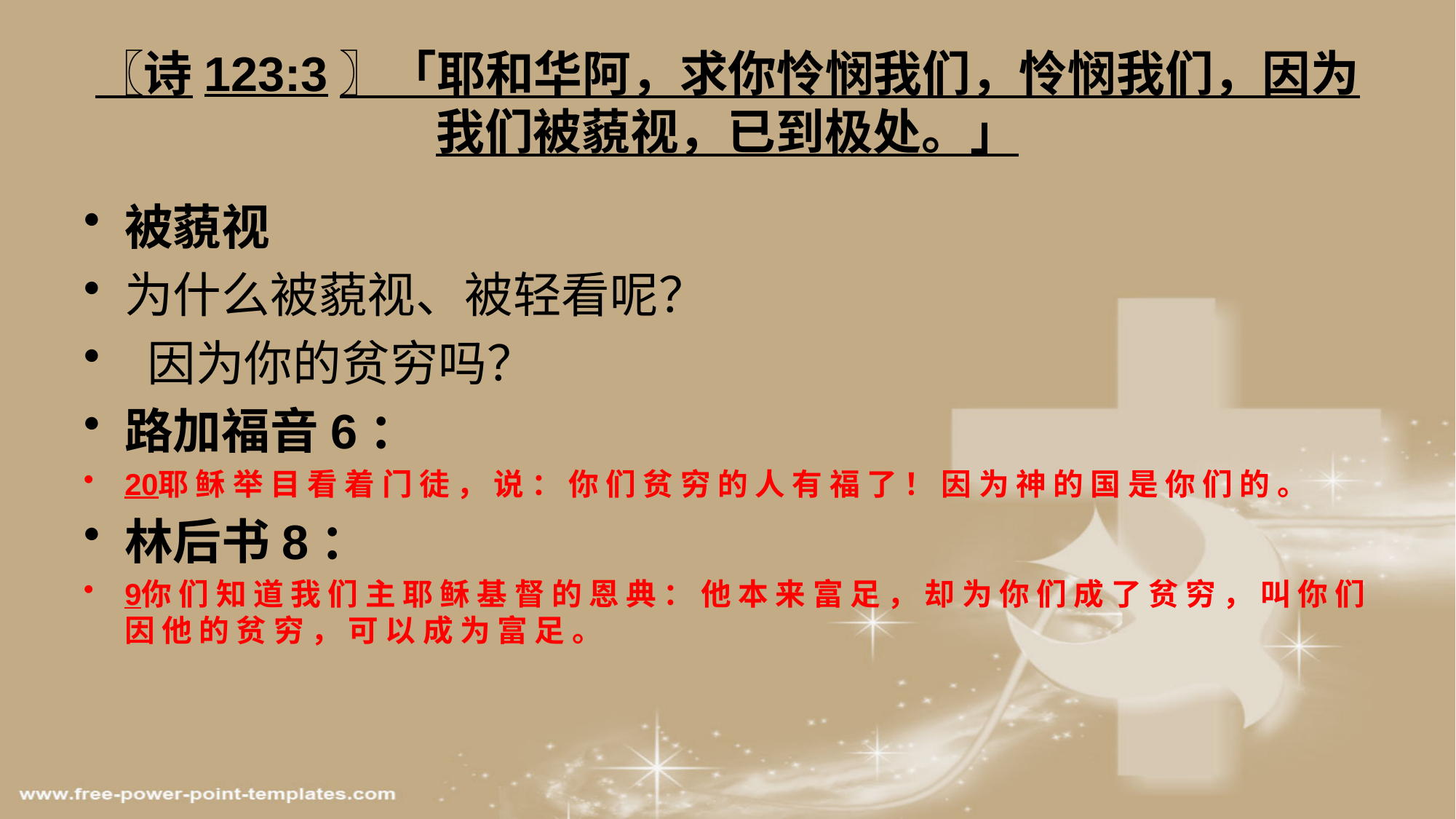

# 〖诗123:3〗「耶和华阿，求你怜悯我们，怜悯我们，因为我们被藐视，已到极处。」
被藐视
为什么被藐视、被轻看呢？
 因为你的贫穷吗？
路加福音6：
20耶 稣 举 目 看 着 门 徒 ， 说 ： 你 们 贫 穷 的 人 有 福 了 ！ 因 为 神 的 国 是 你 们 的 。
林后书8：
9你 们 知 道 我 们 主 耶 稣 基 督 的 恩 典 ： 他 本 来 富 足 ， 却 为 你 们 成 了 贫 穷 ， 叫 你 们 因 他 的 贫 穷 ， 可 以 成 为 富 足 。